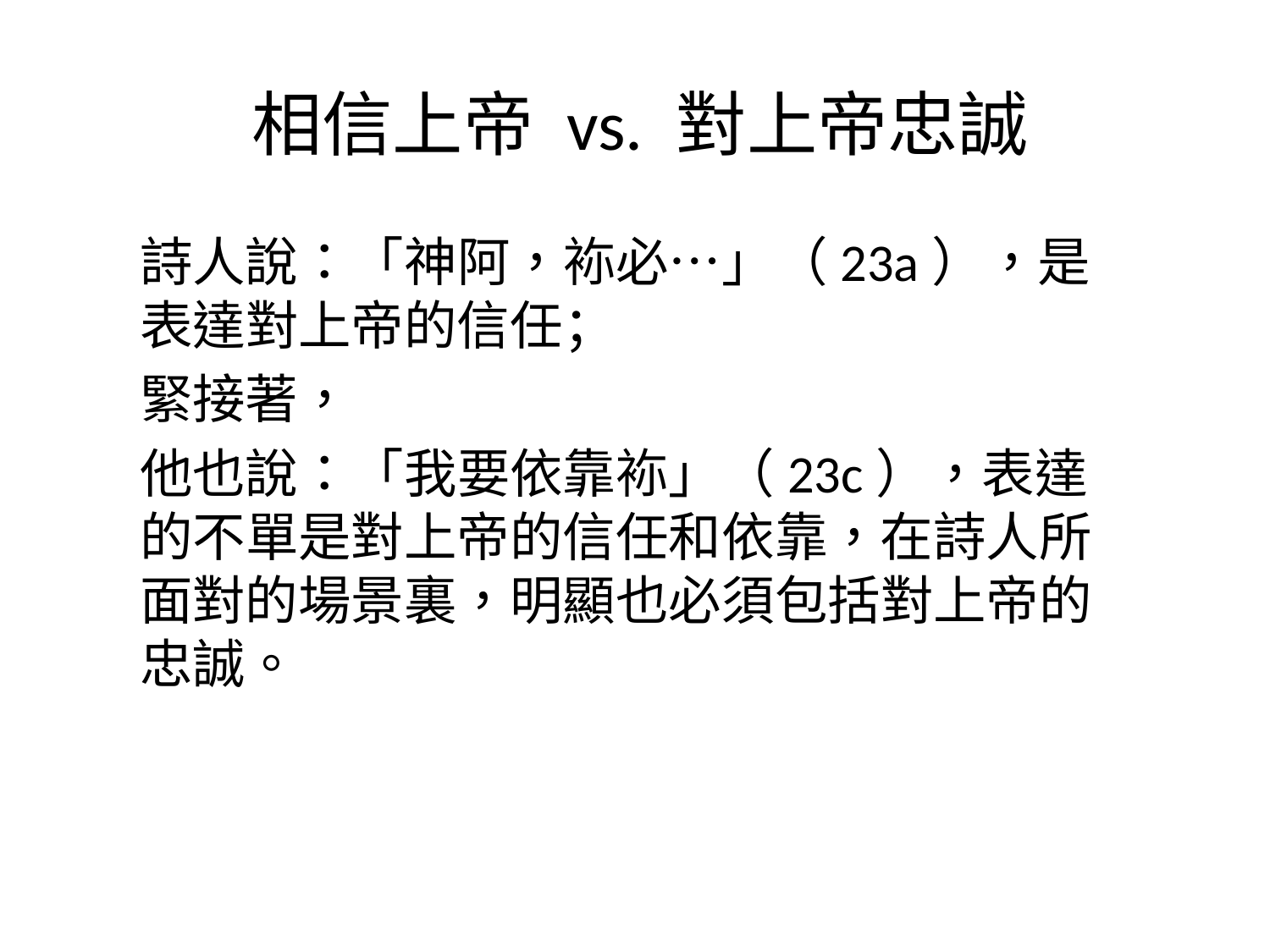

# 相信上帝 vs. 對上帝忠誠
詩人說：「神阿，袮必…」（23a），是表達對上帝的信任；
緊接著，
他也說：「我要依靠袮」（23c），表達的不單是對上帝的信任和依靠，在詩人所面對的場景裏，明顯也必須包括對上帝的忠誠。